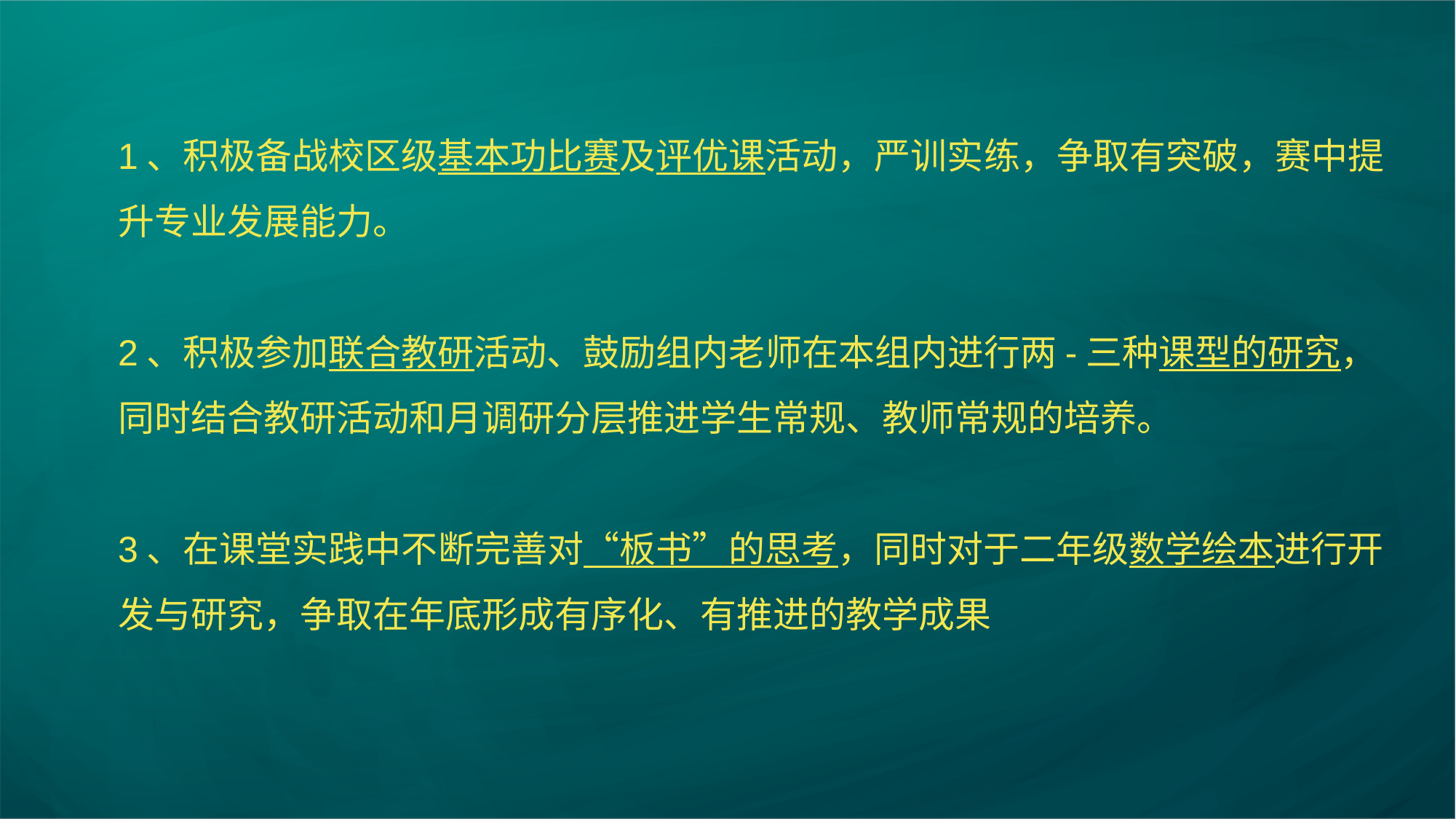

1、积极备战校区级基本功比赛及评优课活动，严训实练，争取有突破，赛中提升专业发展能力。

2、积极参加联合教研活动、鼓励组内老师在本组内进行两-三种课型的研究，同时结合教研活动和月调研分层推进学生常规、教师常规的培养。

3、在课堂实践中不断完善对“板书”的思考，同时对于二年级数学绘本进行开发与研究，争取在年底形成有序化、有推进的教学成果